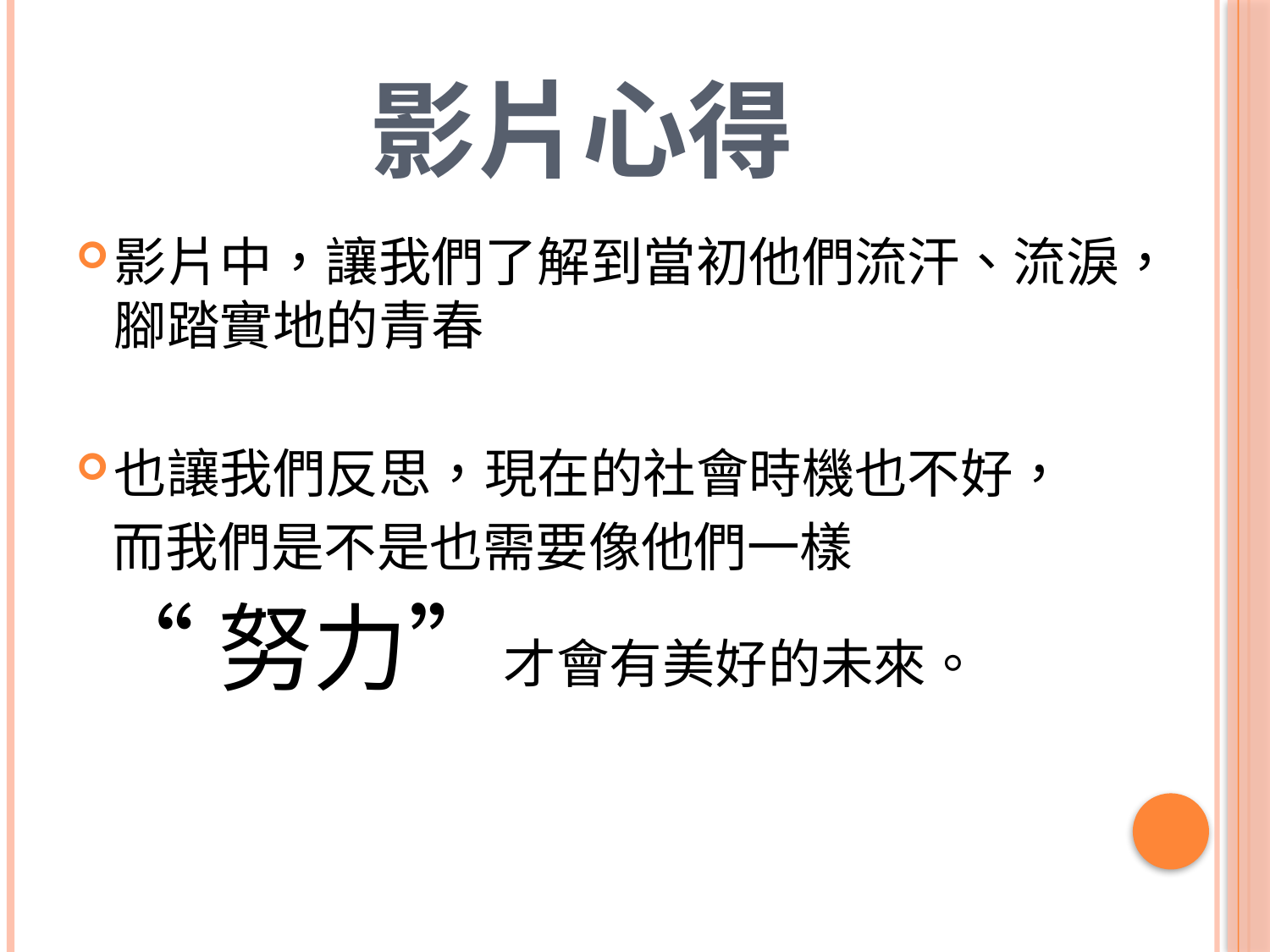

# 影片心得
影片中，讓我們了解到當初他們流汗、流淚，腳踏實地的青春

也讓我們反思，現在的社會時機也不好，
  而我們是不是也需要像他們一樣
  “努力”才會有美好的未來。